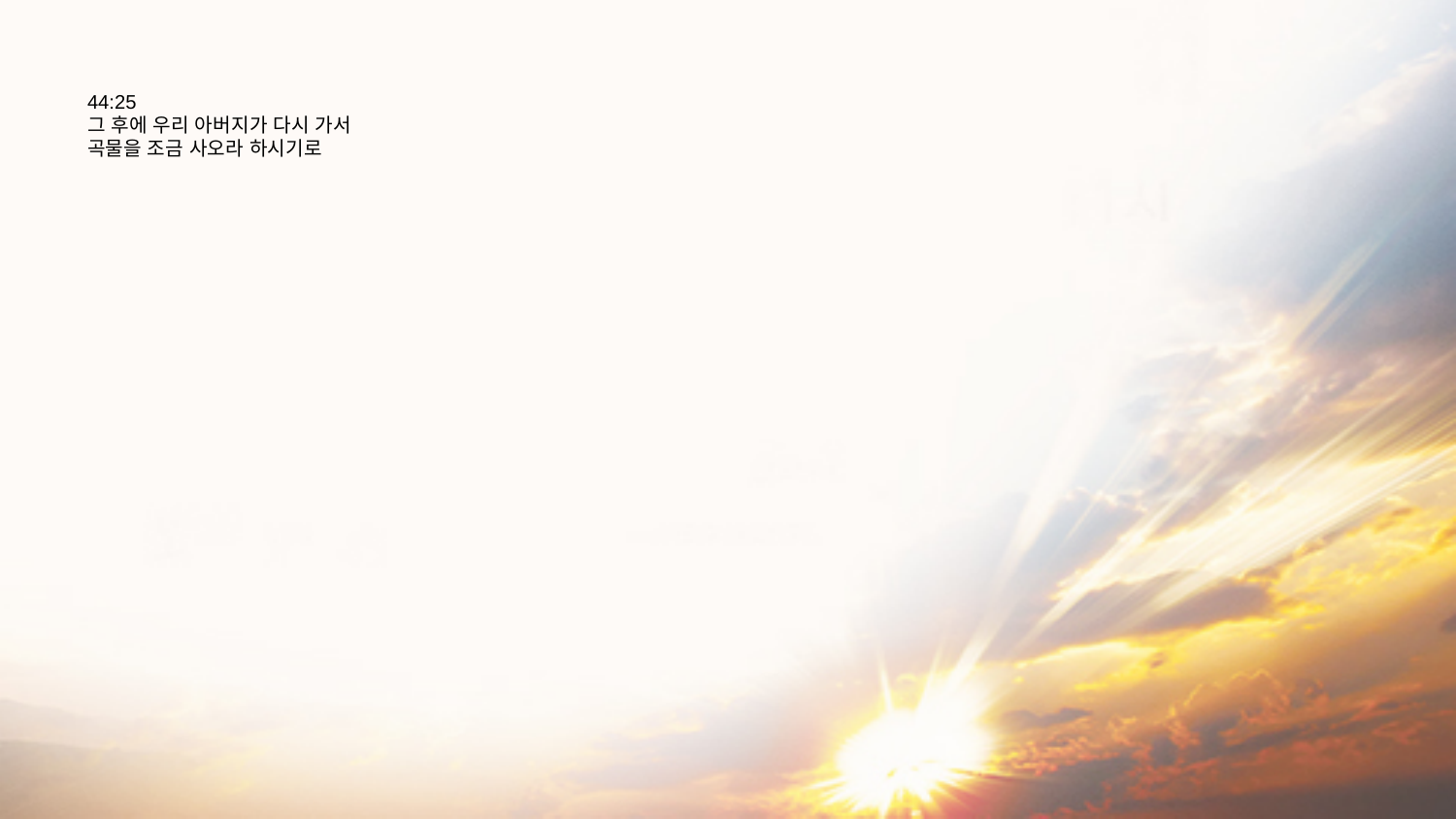

# 44:25 그 후에 우리 아버지가 다시 가서 곡물을 조금 사오라 하시기로